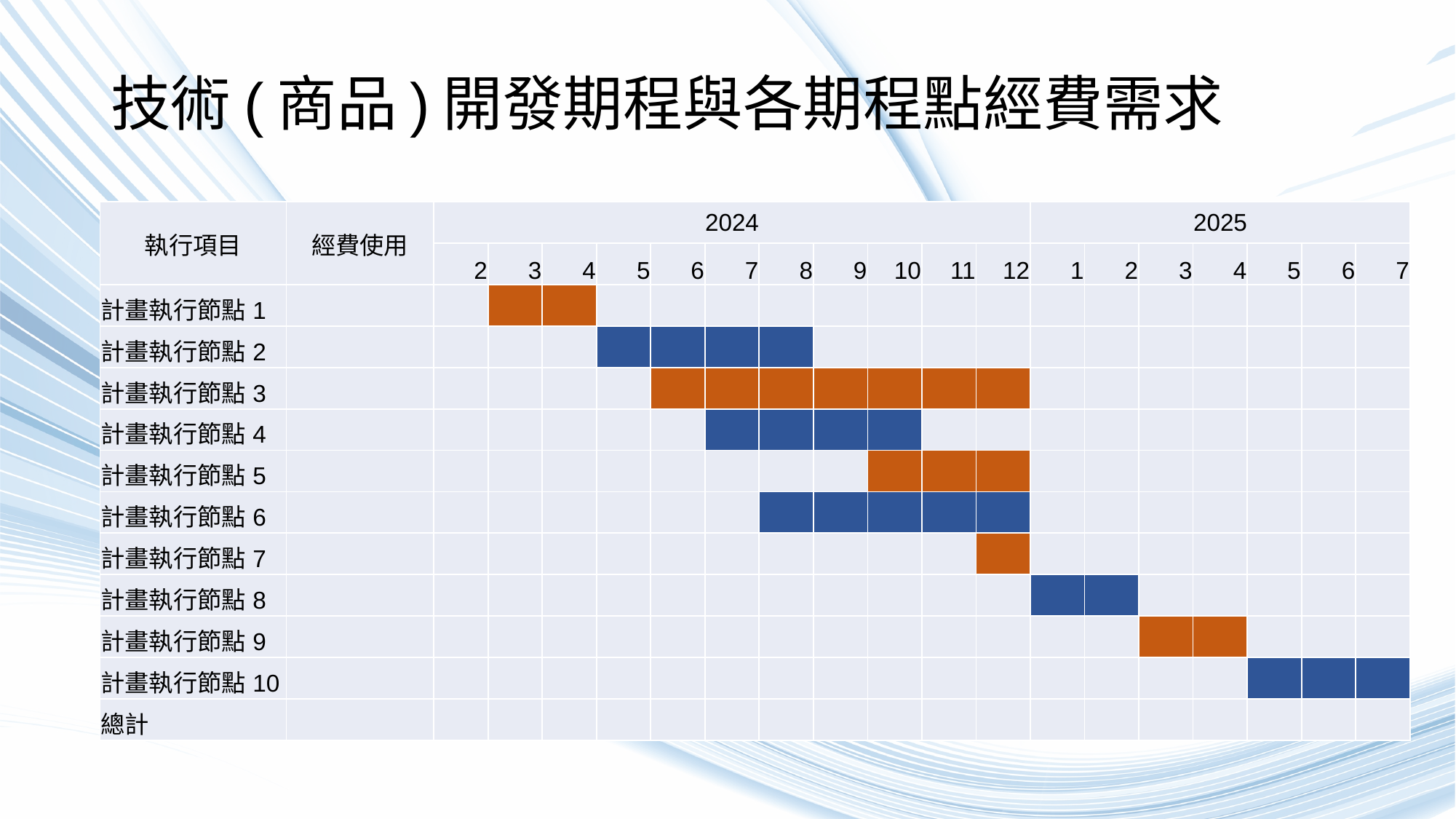

# 技術(商品)開發期程與各期程點經費需求
| 執行項目 | 經費使用 | 2024 |  |  |  |  |  |  |  |  |  |  | 2025 |  |  |  |  |  |  |
| --- | --- | --- | --- | --- | --- | --- | --- | --- | --- | --- | --- | --- | --- | --- | --- | --- | --- | --- | --- |
|  |  | 2 | 3 | 4 | 5 | 6 | 7 | 8 | 9 | 10 | 11 | 12 | 1 | 2 | 3 | 4 | 5 | 6 | 7 |
| 計畫執行節點1 |  |  |  |  |  |  |  |  |  |  |  |  |  |  |  |  |  |  |  |
| 計畫執行節點2 |  |  |  |  |  |  |  |  |  |  |  |  |  |  |  |  |  |  |  |
| 計畫執行節點3 |  |  |  |  |  |  |  |  |  |  |  |  |  |  |  |  |  |  |  |
| 計畫執行節點4 |  |  |  |  |  |  |  |  |  |  |  |  |  |  |  |  |  |  |  |
| 計畫執行節點5 |  |  |  |  |  |  |  |  |  |  |  |  |  |  |  |  |  |  |  |
| 計畫執行節點6 |  |  |  |  |  |  |  |  |  |  |  |  |  |  |  |  |  |  |  |
| 計畫執行節點7 |  |  |  |  |  |  |  |  |  |  |  |  |  |  |  |  |  |  |  |
| 計畫執行節點8 |  |  |  |  |  |  |  |  |  |  |  |  |  |  |  |  |  |  |  |
| 計畫執行節點9 |  |  |  |  |  |  |  |  |  |  |  |  |  |  |  |  |  |  |  |
| 計畫執行節點10 |  |  |  |  |  |  |  |  |  |  |  |  |  |  |  |  |  |  |  |
| 總計 |  |  |  |  |  |  |  |  |  |  |  |  |  |  |  |  |  |  |  |